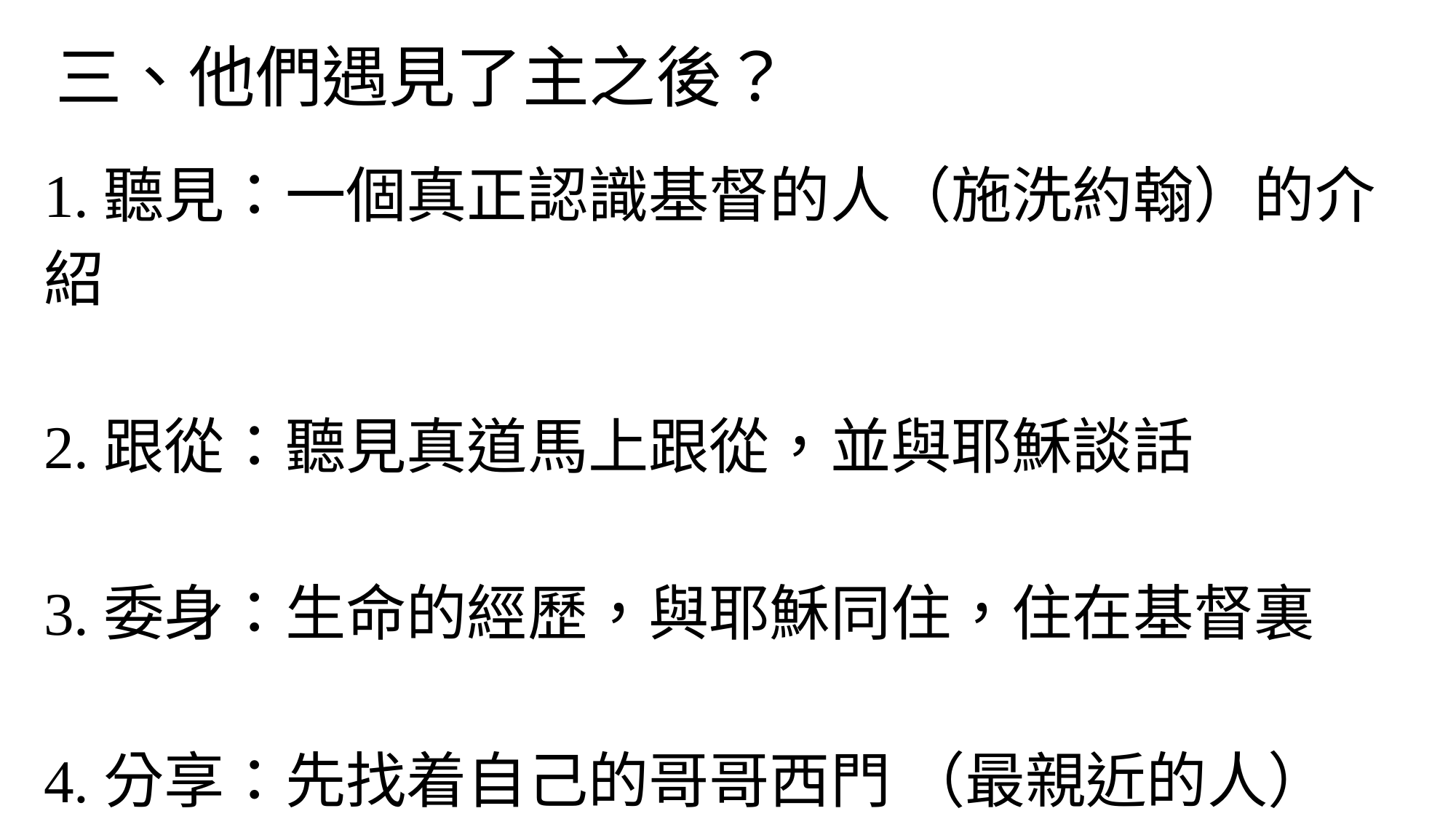

三、他們遇見了主之後？
1.聽見：一個真正認識基督的人（施洗約翰）的介紹

2.跟從：聽見真道馬上跟從，並與耶穌談話

3.委身：生命的經歷，與耶穌同住，住在基督裏

4.分享：先找着自己的哥哥西門 （最親近的人）